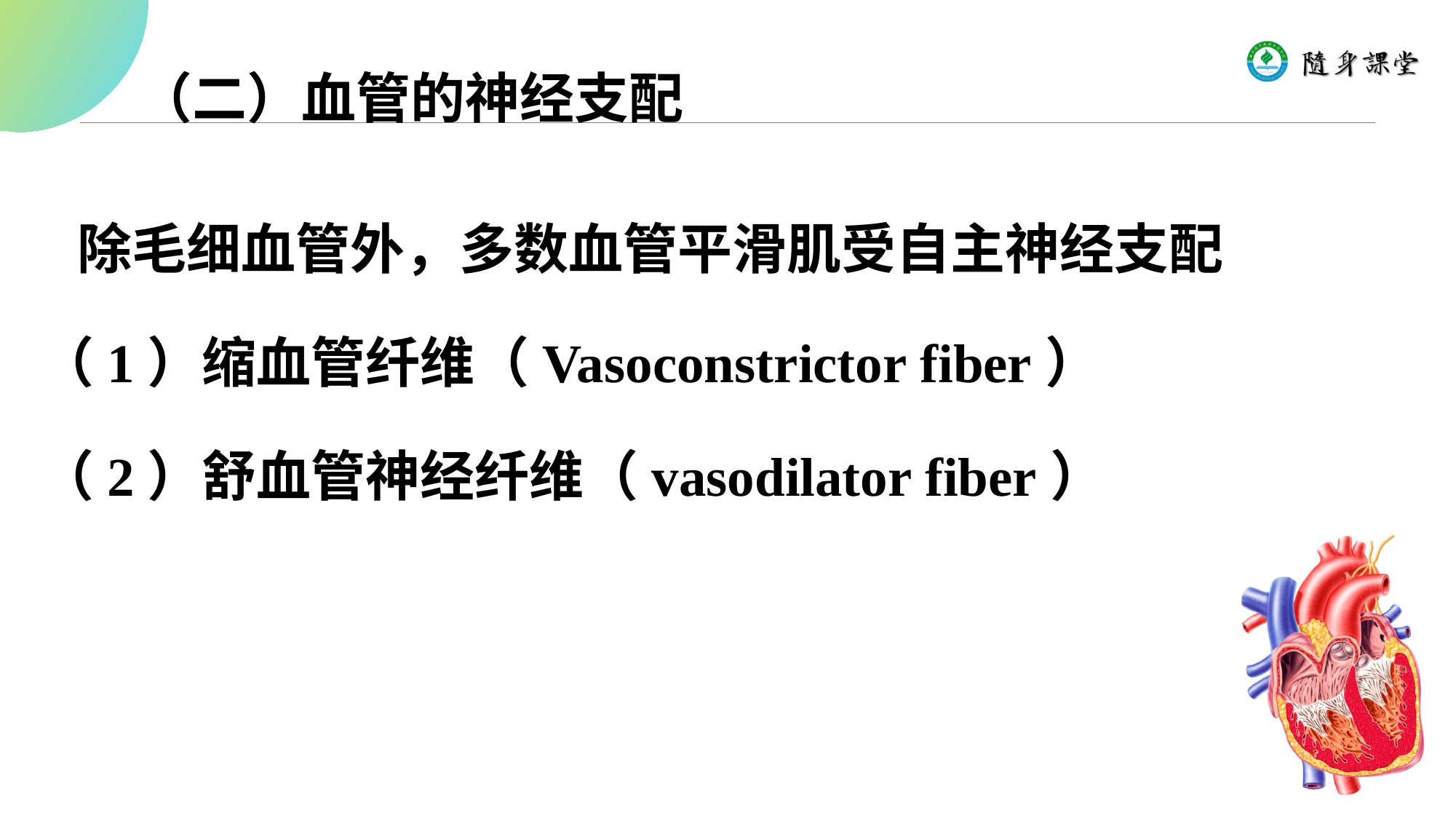

# （二）血管的神经支配
  除毛细血管外，多数血管平滑肌受自主神经支配
（1）缩血管纤维（Vasoconstrictor fiber）
（2）舒血管神经纤维（vasodilator fiber）